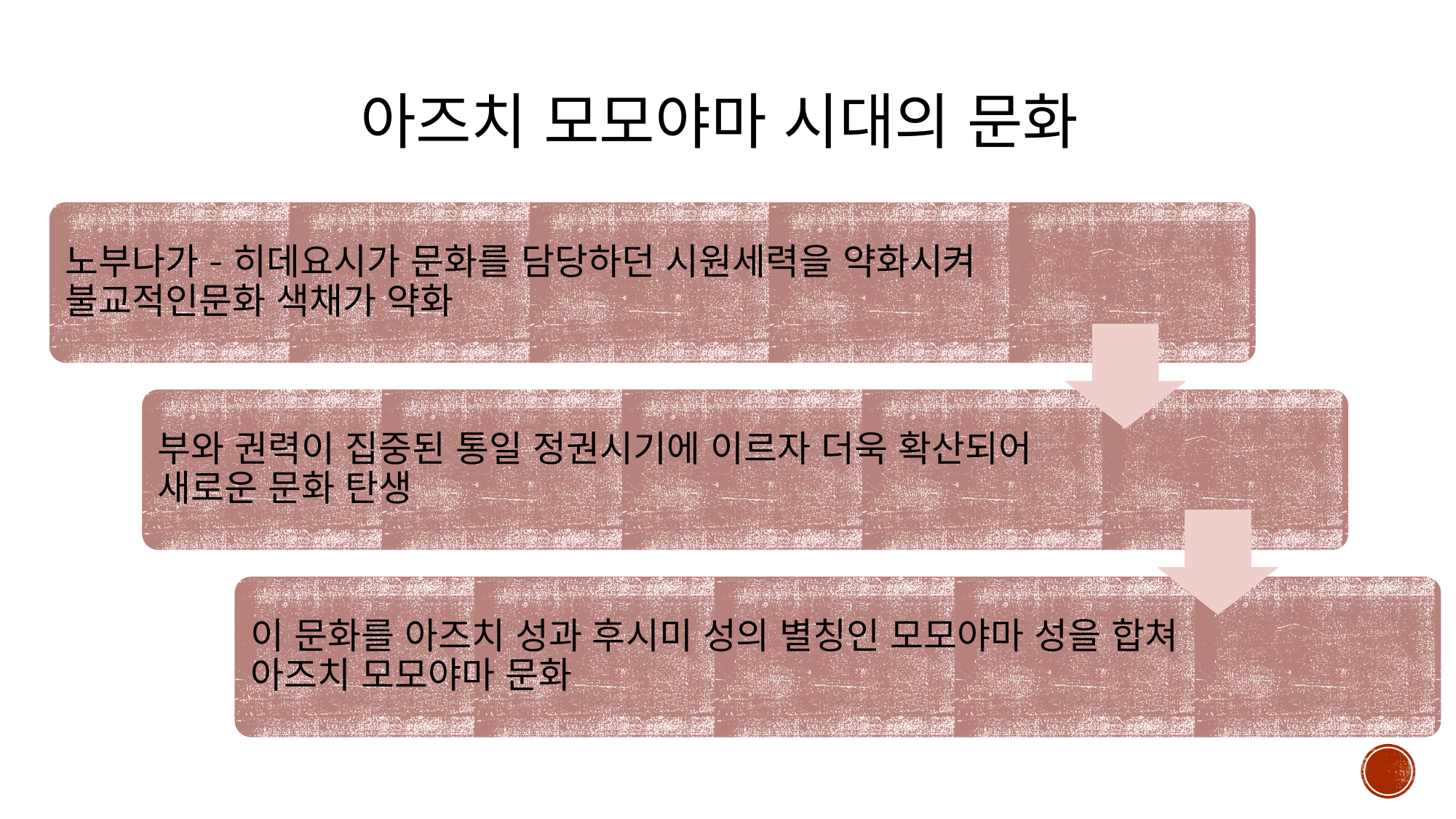

# 아즈치 모모야마 시대의 문화
노부나가-히데요시가 문화를 담당하던 시원세력을 약화시켜 불교적인문화 색채가 약화

부와 권력이 집중된 통일 정권시기에 이르자 더욱 확산되어 새로운 문화 탄생

이 문화를 아즈치 성과 후시미 성의 별칭인 모모야마 성을 합쳐 아즈치 모모야마 문화